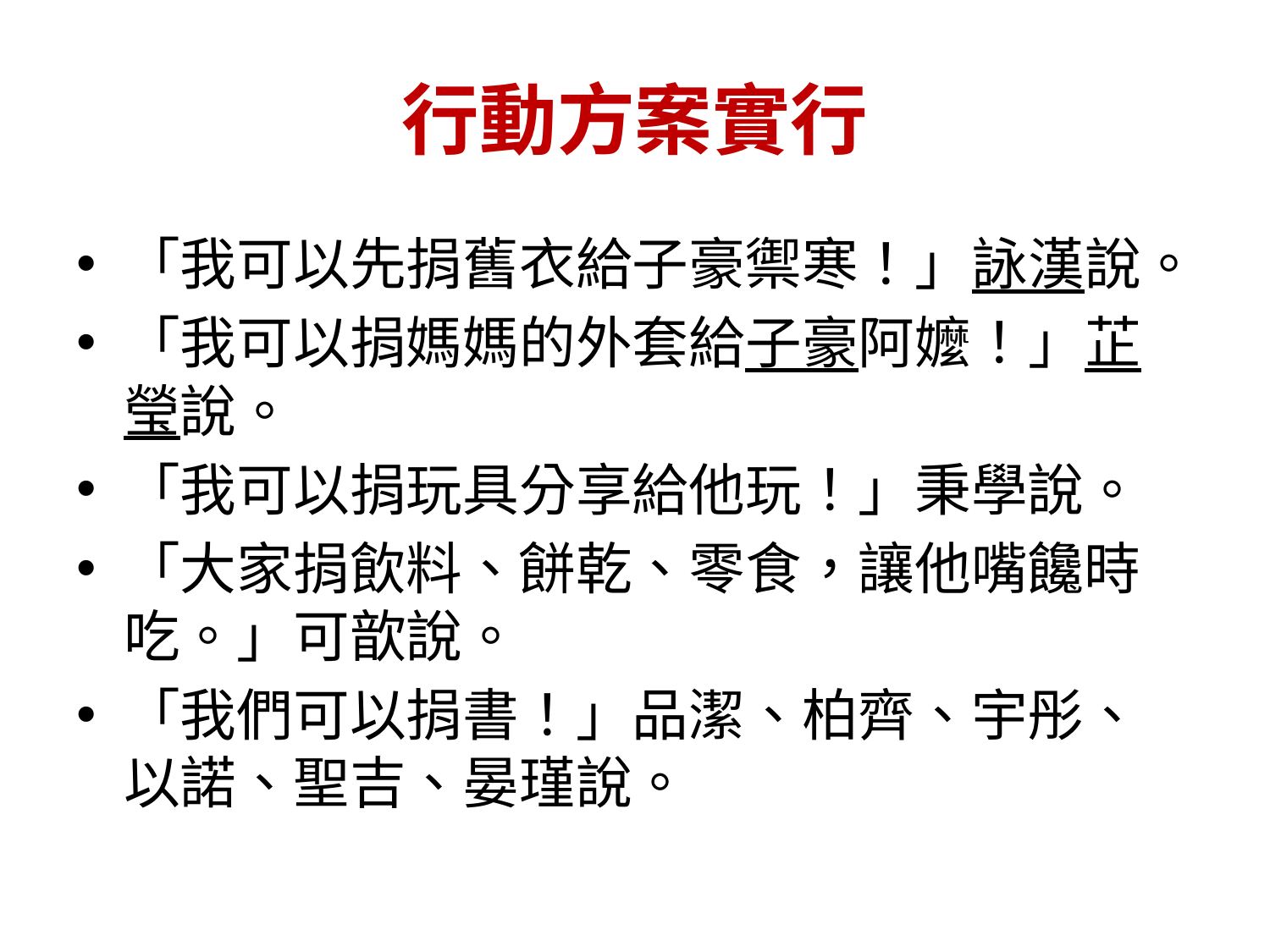

# 行動方案實行
「我可以先捐舊衣給子豪禦寒！」詠漢說。
「我可以捐媽媽的外套給子豪阿嬤！」芷瑩說。
「我可以捐玩具分享給他玩！」秉學說。
「大家捐飲料、餅乾、零食，讓他嘴饞時吃。」可歆說。
「我們可以捐書！」品潔、柏齊、宇彤、以諾、聖吉、晏瑾說。